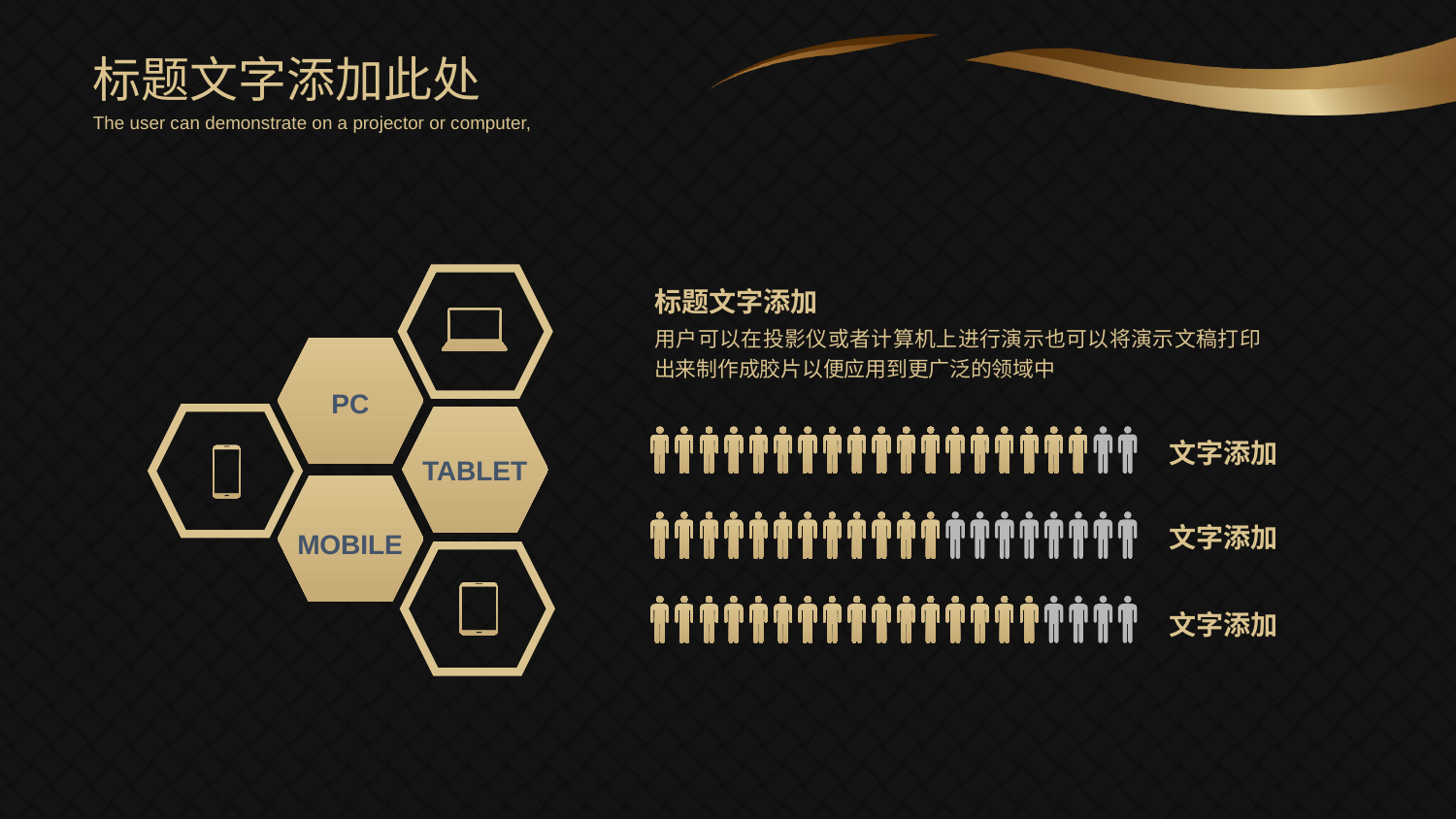

标题文字添加此处
The user can demonstrate on a projector or computer,
e7d195523061f1c0f55f9af68525816972d868573ada39bc763F3977967589A5F92C178830C92595A6CE4D0132F8C206B2B04C416AAA86B7FD80AB023F78DAEB544E2F013E11B2B95AD21703D1C90034A379EC9026EFAAF5D8D3F6EDD7215B01F2EB414F4EDE30409D8B61380DC7EC398BF814D050B1A52ACB0EE859CB44EE74C1A67D2FC84CC23471FDAC255AABD646

PC

TABLET

MOBILE

标题文字添加
用户可以在投影仪或者计算机上进行演示也可以将演示文稿打印出来制作成胶片以便应用到更广泛的领域中
文字添加

文字添加

文字添加